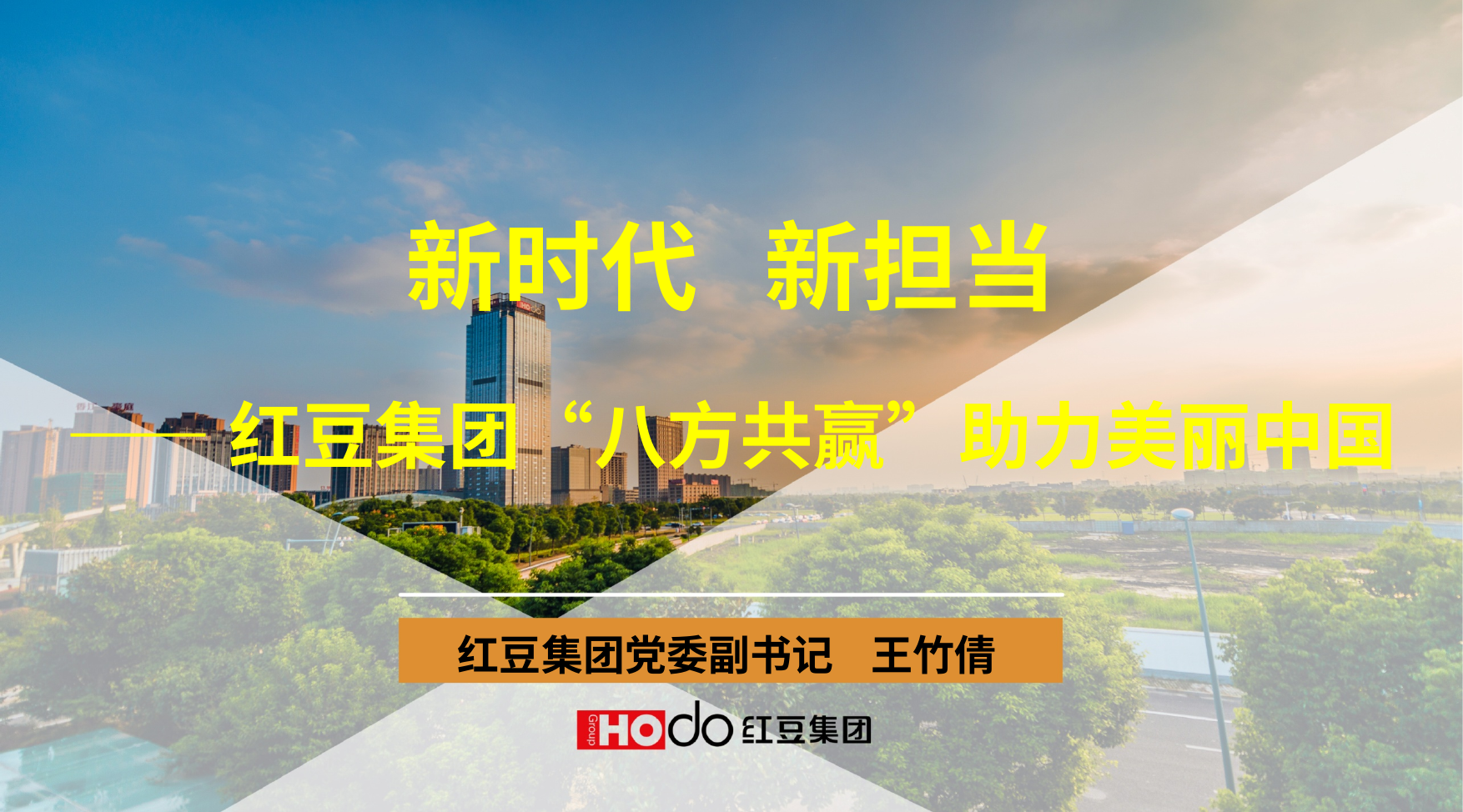

新时代   新担当
——红豆集团“八方共赢”助力美丽中国
红豆集团党委副书记    王竹倩